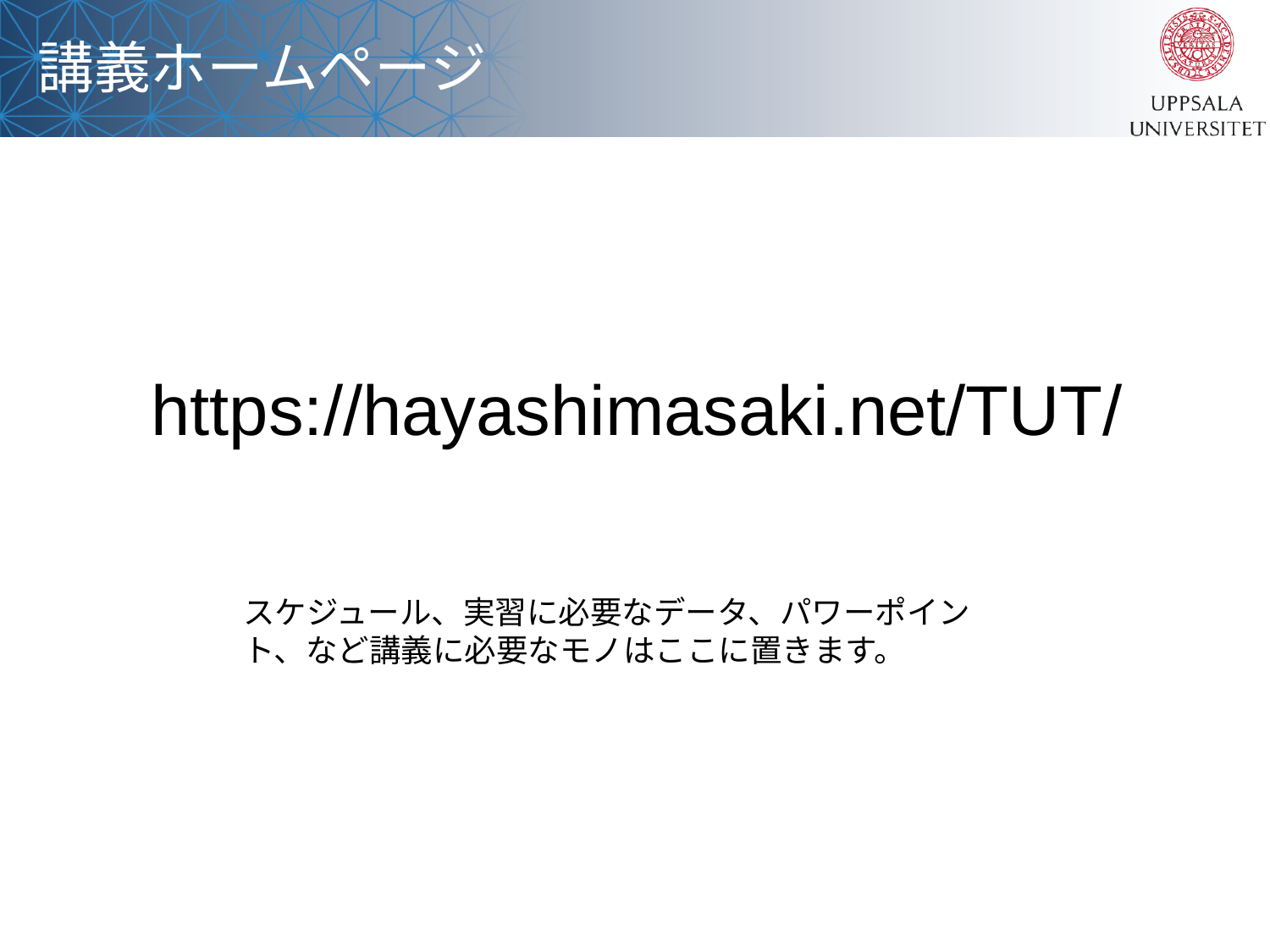

講義ホームページ
https://hayashimasaki.net/TUT/
スケジュール、実習に必要なデータ、パワーポイント、など講義に必要なモノはここに置きます。